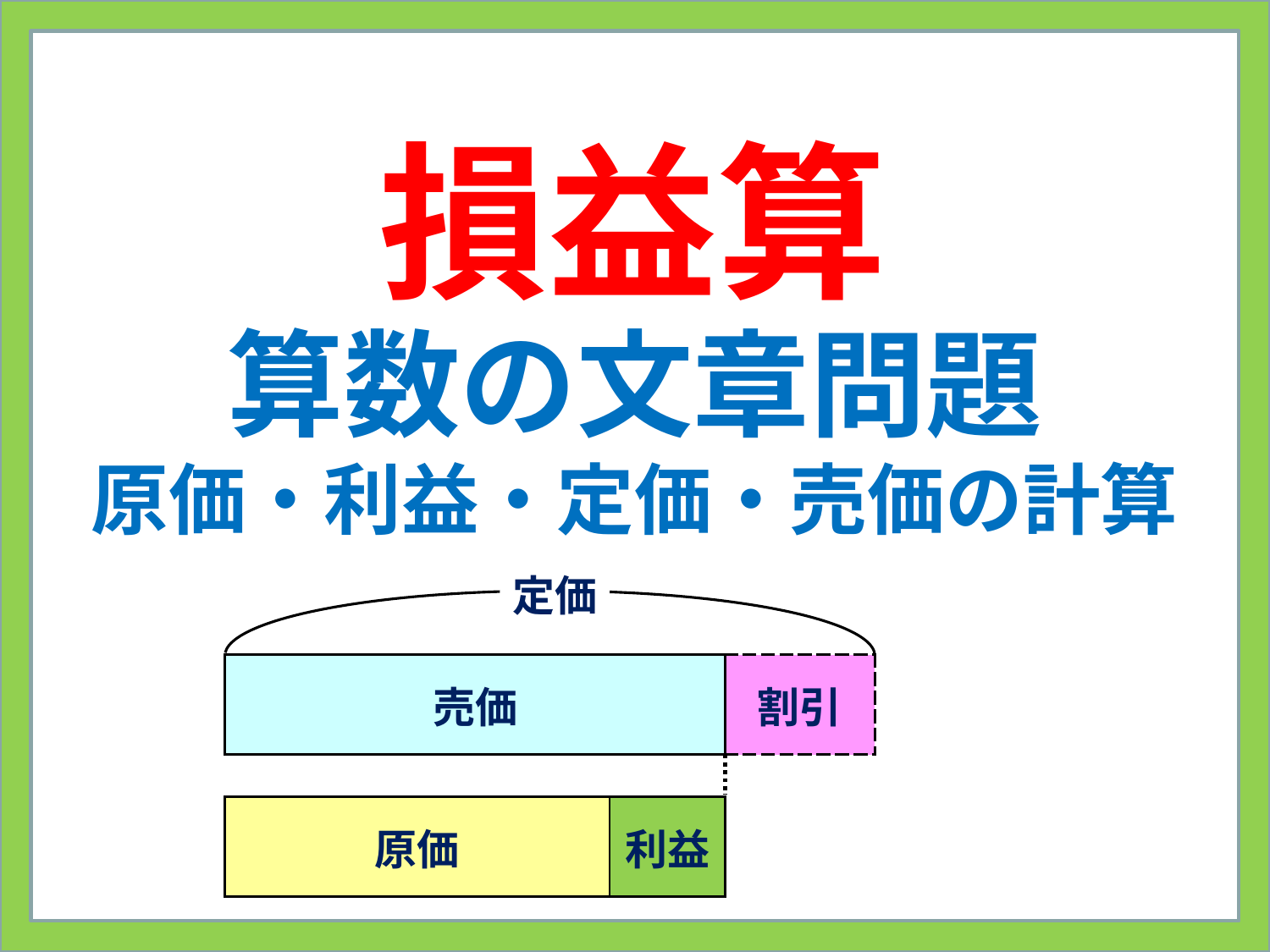

# 損益算
算数の文章問題
原価・利益・定価・売価の計算

定価
| 売価 | 割引 |
| --- | --- |
| 原価 | 利益 |
| --- | --- |